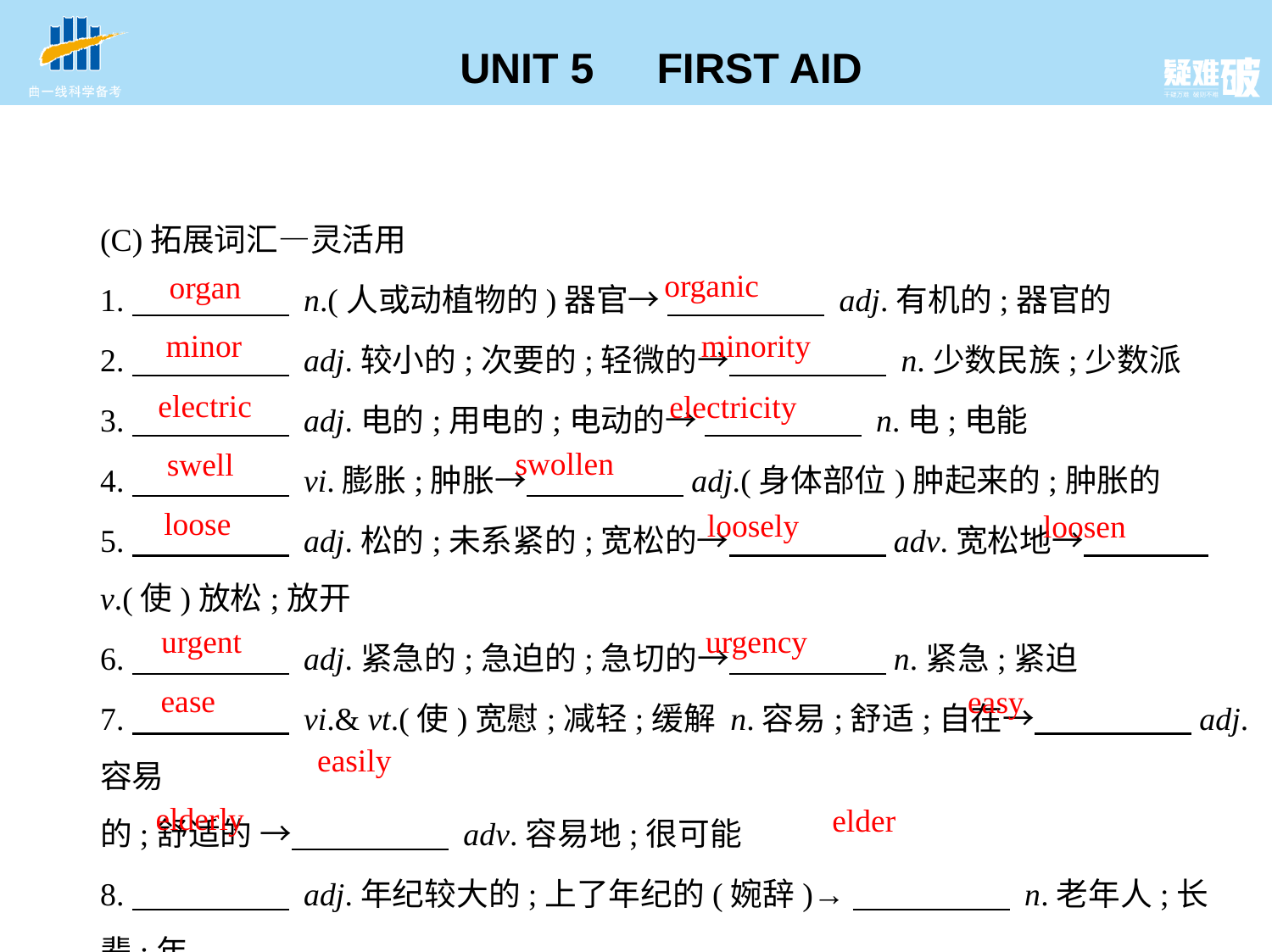

(C)拓展词汇—灵活用
1.　　　　     n.(人或动植物的)器官→ 　　　　     adj.有机的;器官的
2.　　　　     adj.较小的;次要的;轻微的→　　　　     n.少数民族;少数派
3.　　　　     adj.电的;用电的;电动的→ 　　　　     n.电;电能
4.　　　　     vi.膨胀;肿胀→　　　　    adj.(身体部位)肿起来的;肿胀的
5.　　　　     adj.松的;未系紧的;宽松的→　　　　    adv.宽松地→　　　    
v.(使)放松;放开
6.　　　　     adj.紧急的;急迫的;急切的→　　　　    n.紧急;紧迫
7.　　　　     vi.& vt.(使)宽慰;减轻;缓解 n.容易;舒适;自在→　　　　    adj.容易
的;舒适的 →　　　　     adv.容易地;很可能
8.　　　　     adj.年纪较大的;上了年纪的(婉辞)→　　　　     n.老年人;长辈;年
长者 adj.年长的
organic
organ
minority
minor
electric
electricity
swollen
swell
loose
loosely
loosen
urgent
urgency
ease
easy
easily
elderly
elder